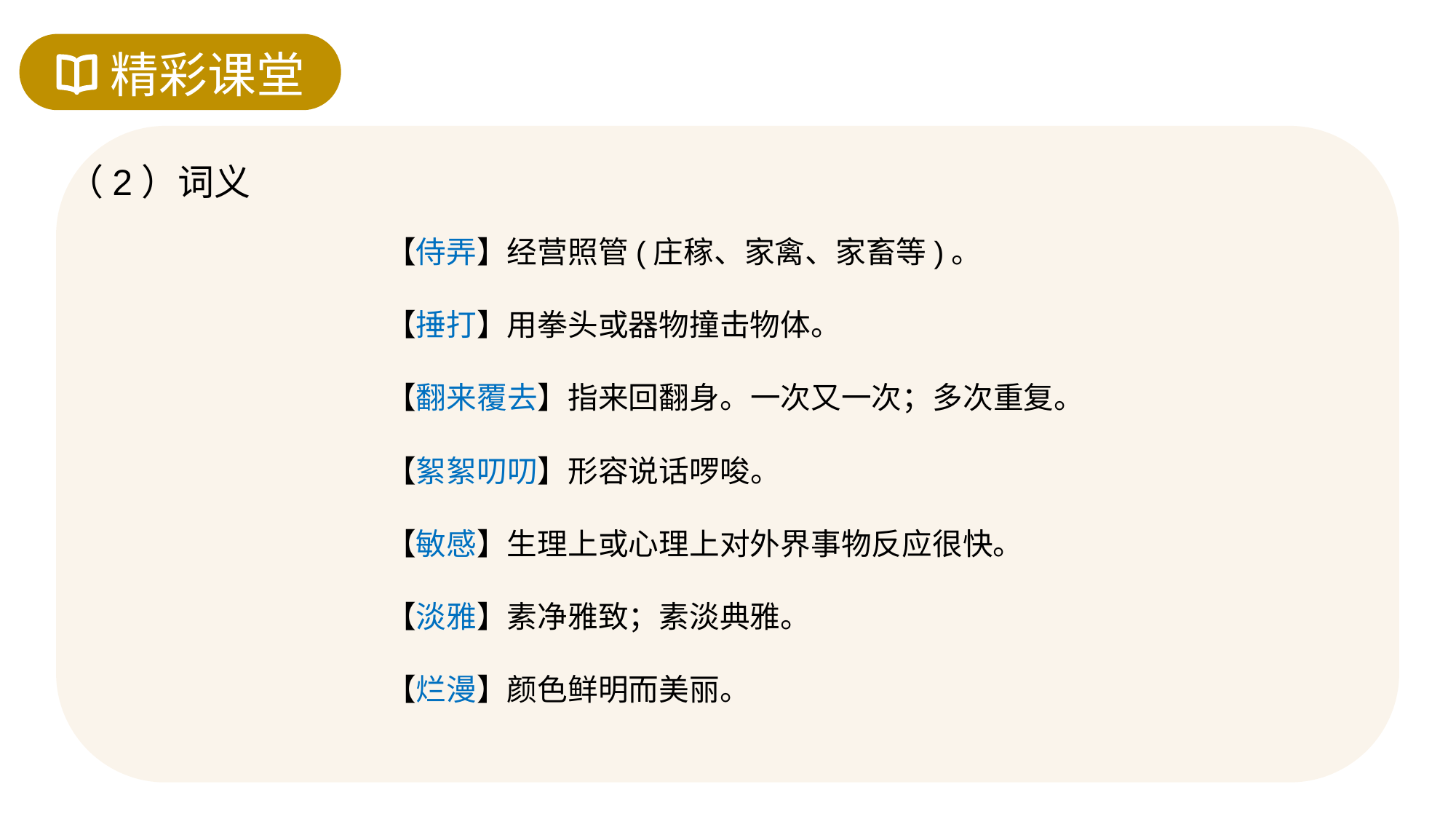

精彩课堂

（2）词义
【侍弄】经营照管(庄稼、家禽、家畜等)。
【捶打】用拳头或器物撞击物体。
【翻来覆去】指来回翻身。一次又一次；多次重复。
【絮絮叨叨】形容说话啰唆。
【敏感】生理上或心理上对外界事物反应很快。
【淡雅】素净雅致；素淡典雅。
【烂漫】颜色鲜明而美丽。